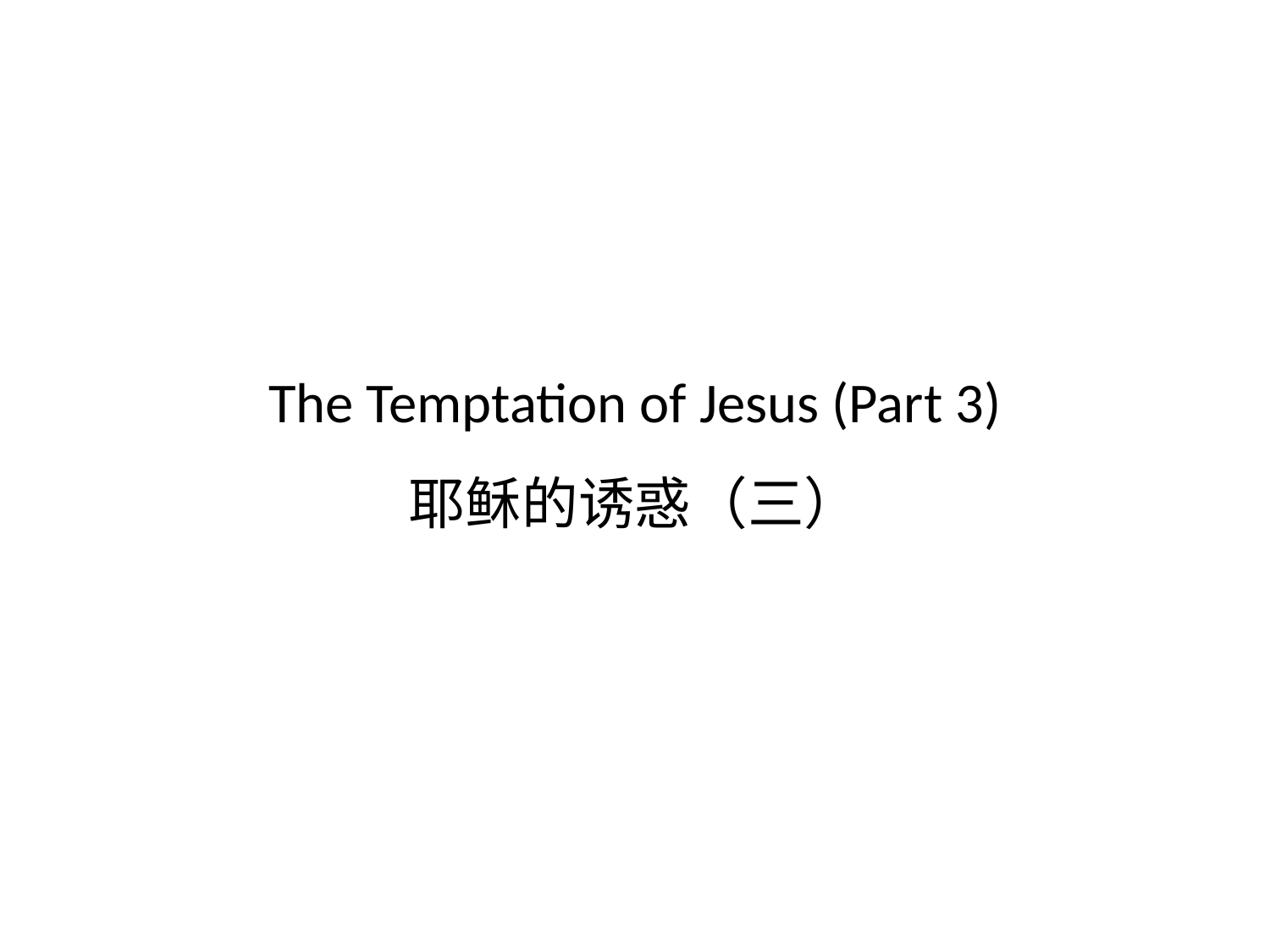

# The Temptation of Jesus (Part 3) 耶稣的诱惑（三）